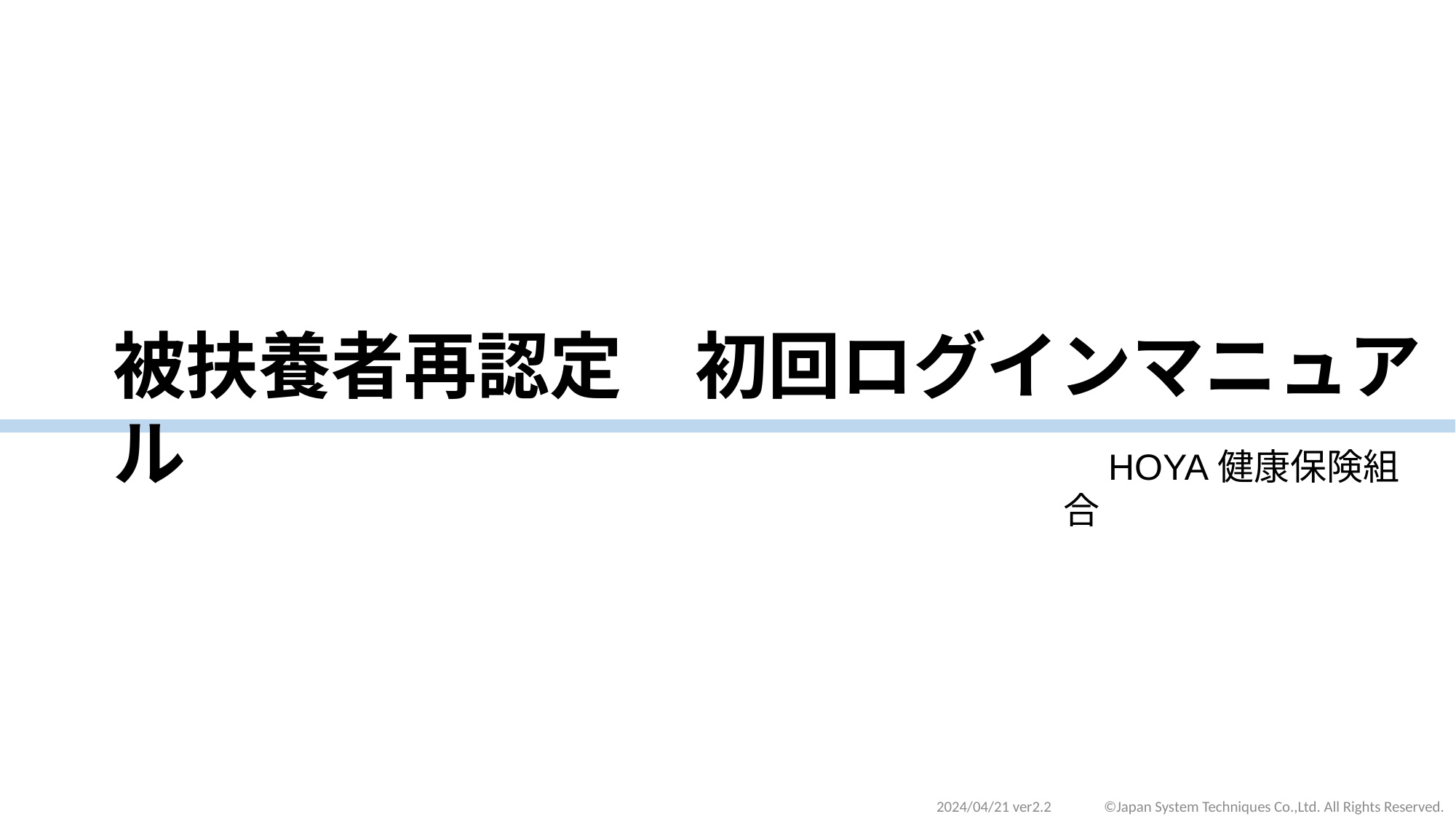

被扶養者再認定　初回ログインマニュアル

　HOYA健康保険組合
2024/04/21 ver2.2　　　©Japan System Techniques Co.,Ltd. All Rights Reserved.